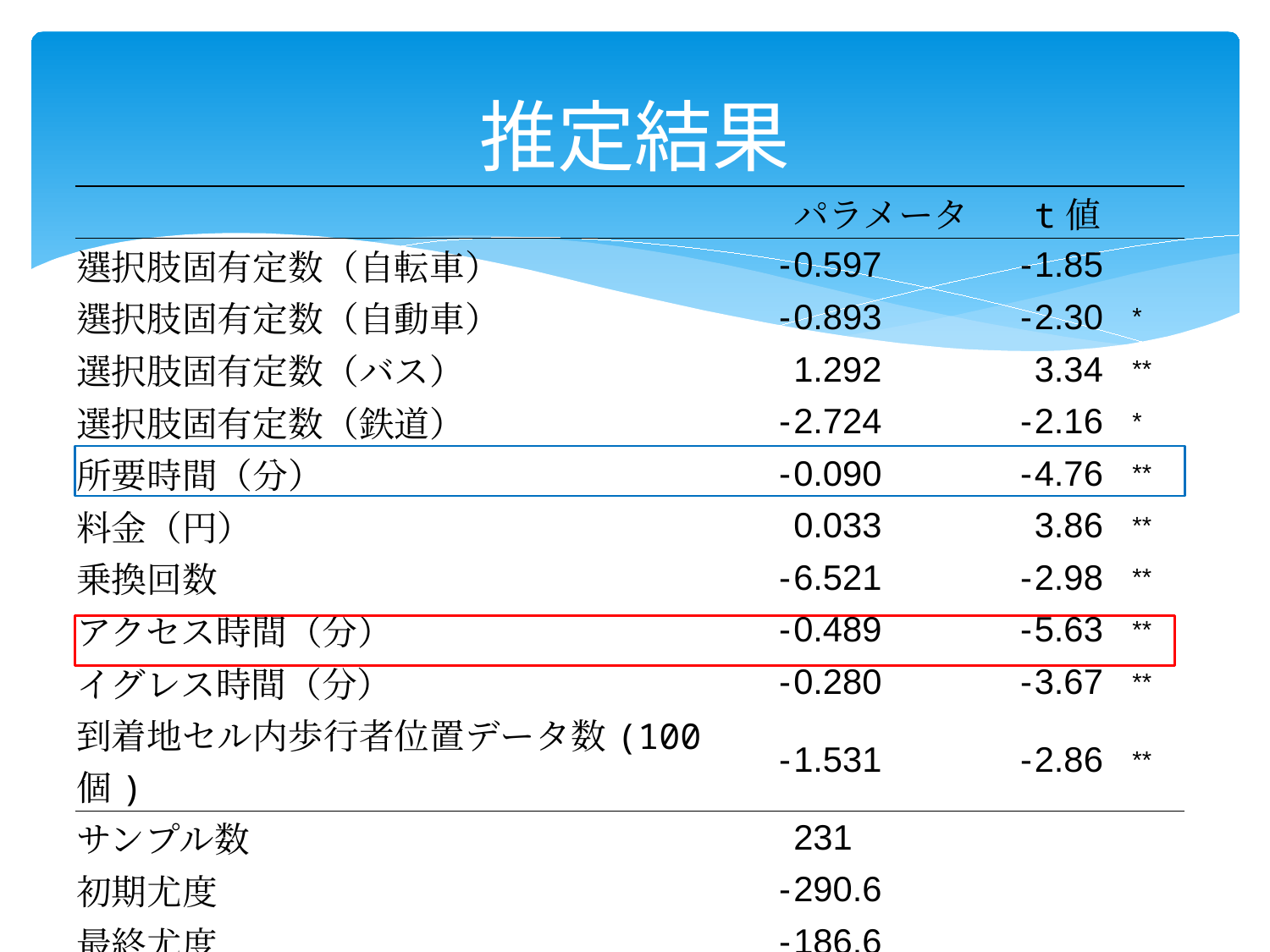

# 推定結果
|  |  | パラメータ |  | t値 |  |
| --- | --- | --- | --- | --- | --- |
| 選択肢固有定数（自転車） | - | 0.597 | - | 1.85 |  |
| 選択肢固有定数（自動車） | - | 0.893 | - | 2.30 | \* |
| 選択肢固有定数（バス） |  | 1.292 |  | 3.34 | \*\* |
| 選択肢固有定数（鉄道） | - | 2.724 | - | 2.16 | \* |
| 所要時間（分） | - | 0.090 | - | 4.76 | \*\* |
| 料金（円） |  | 0.033 |  | 3.86 | \*\* |
| 乗換回数 | - | 6.521 | - | 2.98 | \*\* |
| アクセス時間（分） | - | 0.489 | - | 5.63 | \*\* |
| イグレス時間（分） | - | 0.280 | - | 3.67 | \*\* |
| 到着地セル内歩行者位置データ数(100個) | - | 1.531 | - | 2.86 | \*\* |
| サンプル数 |  | 231 |  |  |  |
| 初期尤度 | - | 290.6 |  |  |  |
| 最終尤度 | - | 186.6 |  |  |  |
| 修正済み尤度比 |  | 0.32 |  |  |  |